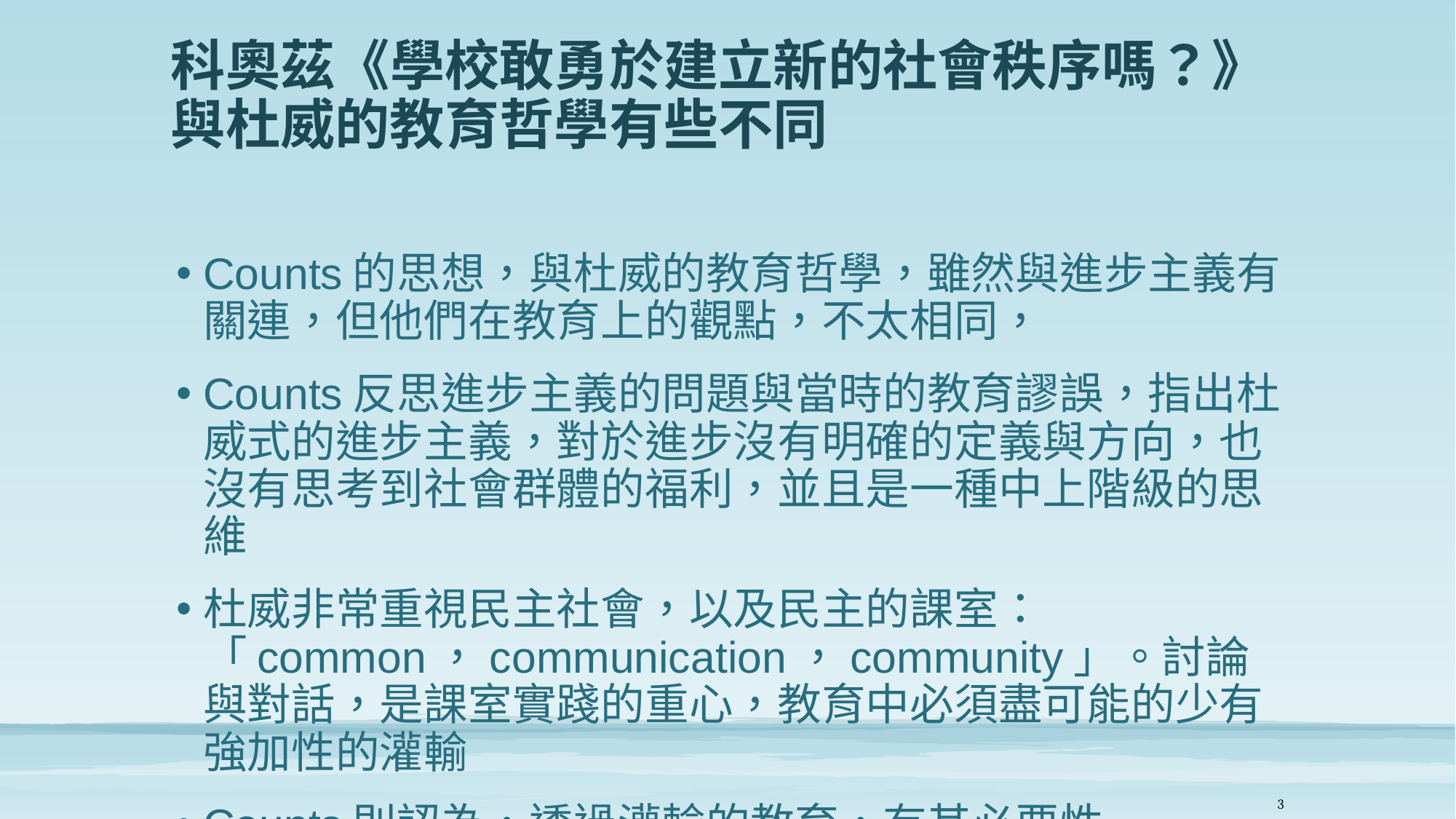

# 科奧茲《學校敢勇於建立新的社會秩序嗎？》與杜威的教育哲學有些不同

Counts的思想，與杜威的教育哲學，雖然與進步主義有關連，但他們在教育上的觀點，不太相同，
Counts反思進步主義的問題與當時的教育謬誤，指出杜威式的進步主義，對於進步沒有明確的定義與方向，也沒有思考到社會群體的福利，並且是一種中上階級的思維
杜威非常重視民主社會，以及民主的課室：「common，communication，community」。討論與對話，是課室實踐的重心，教育中必須盡可能的少有強加性的灌輸
Counts則認為，透過灌輸的教育，有其必要性
3